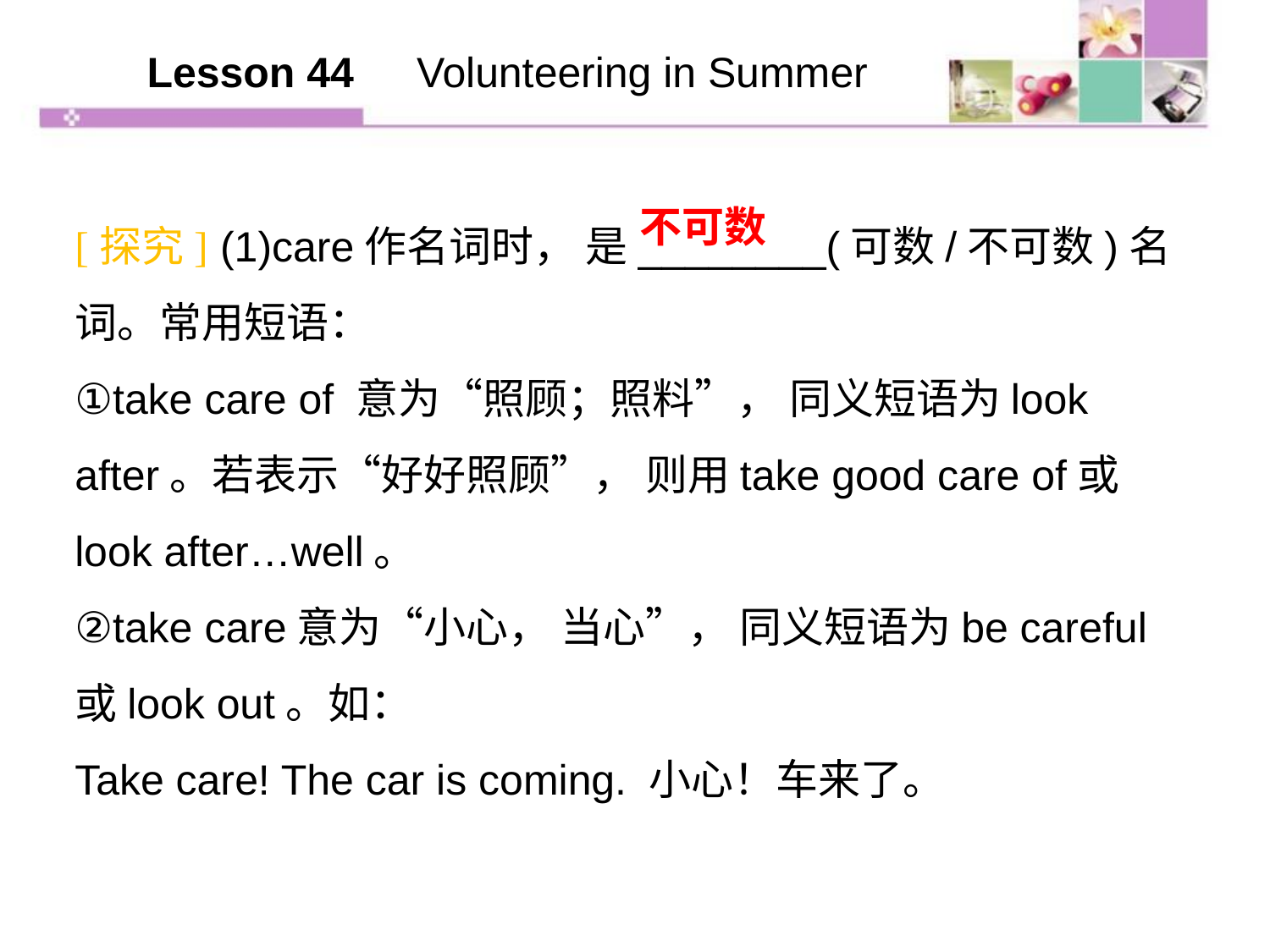

Lesson 44　Volunteering in Summer
[探究] (1)care作名词时， 是________(可数/不可数)名词。常用短语：
①take care of 意为“照顾；照料”， 同义短语为look after。若表示“好好照顾”， 则用take good care of或look after…well。
②take care意为“小心， 当心”， 同义短语为be careful或look out。如：
Take care! The car is coming. 小心！车来了。
不可数